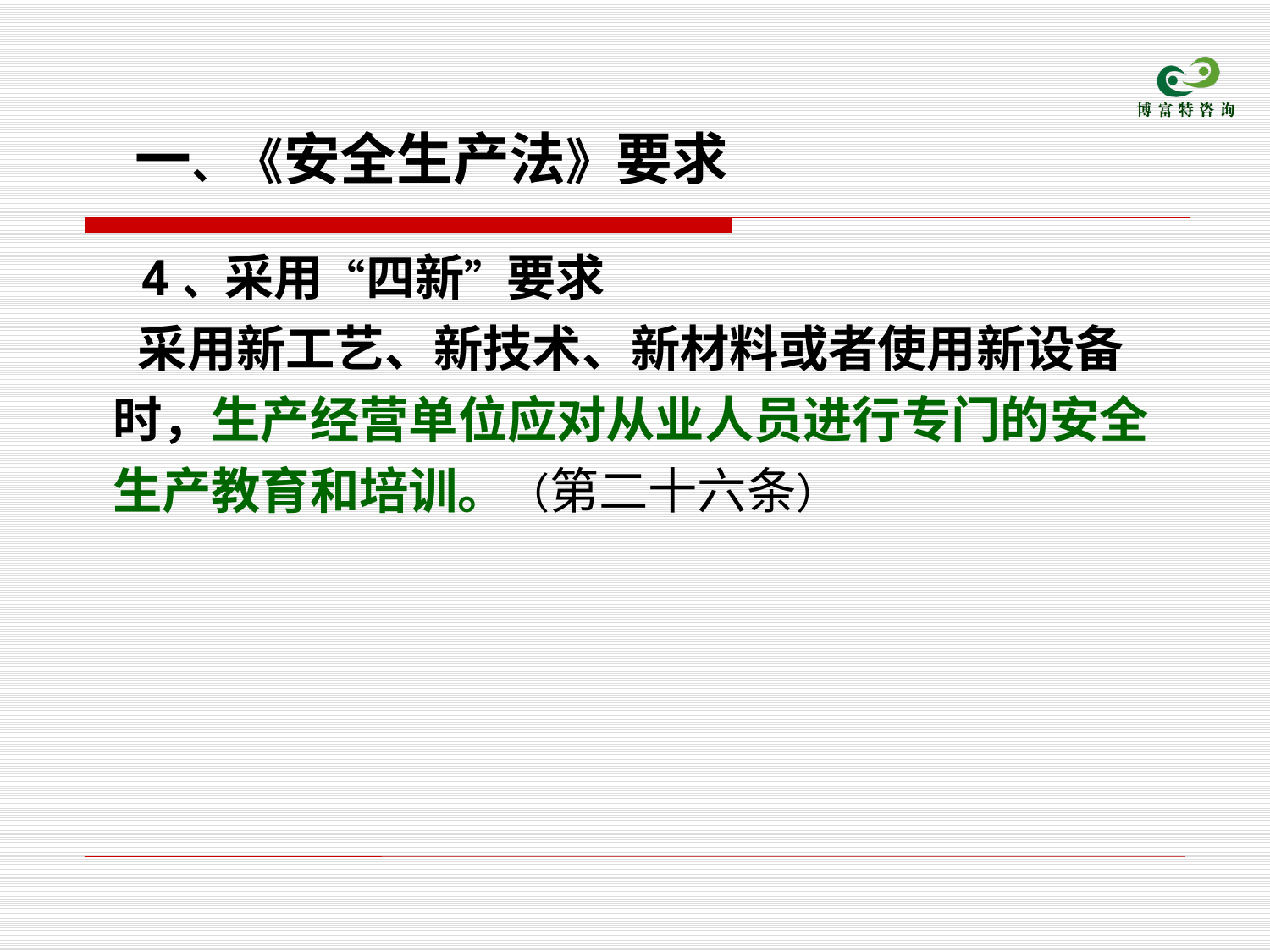

一、《安全生产法》要求
　      4、采用“四新”要求
       采用新工艺、新技术、新材料或者使用新设备时，生产经营单位应对从业人员进行专门的安全生产教育和培训。（第二十六条）